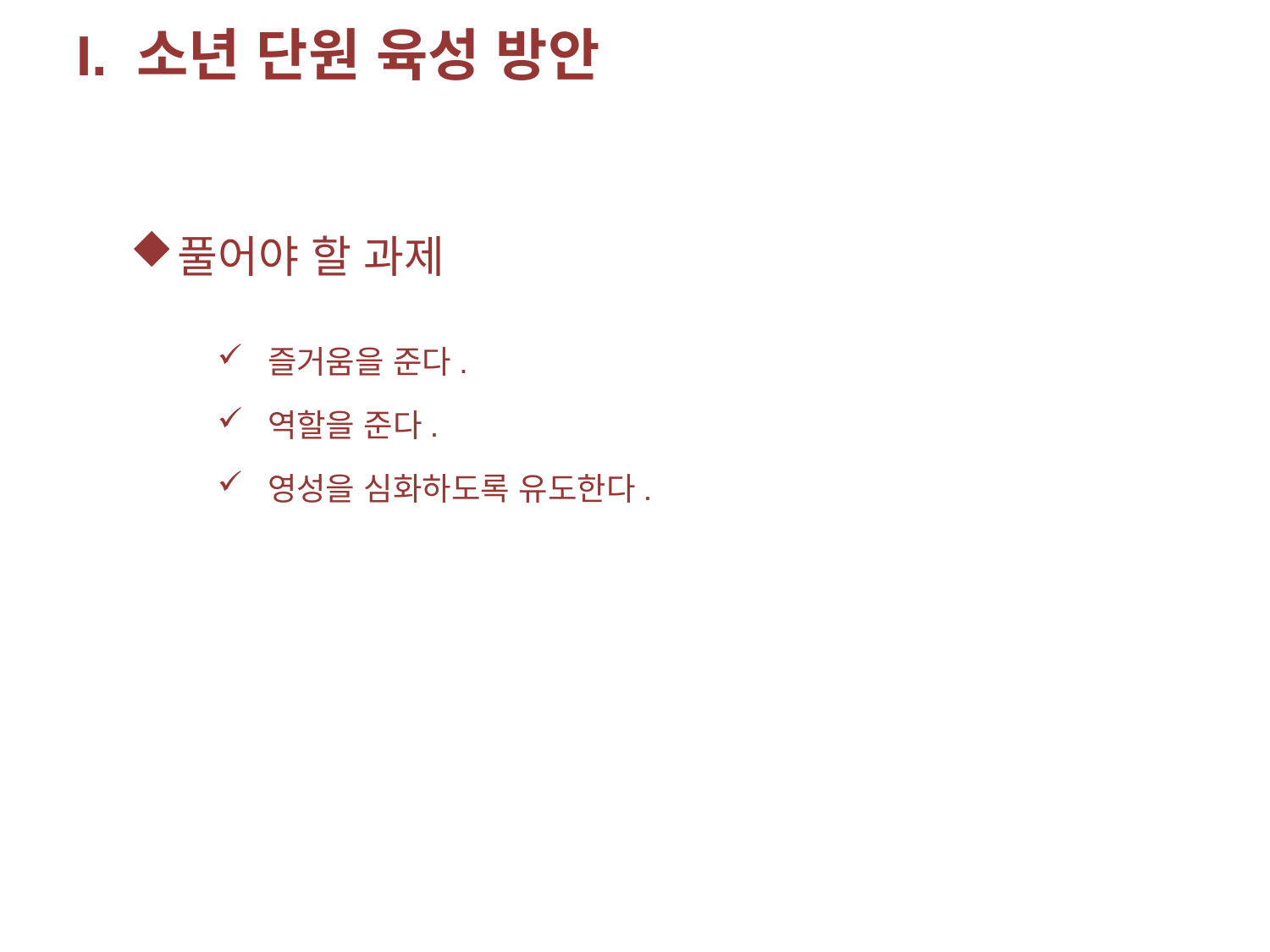

I. 소년 단원 육성 방안
풀어야 할 과제

즐거움을 준다.
역할을 준다.
영성을 심화하도록 유도한다.